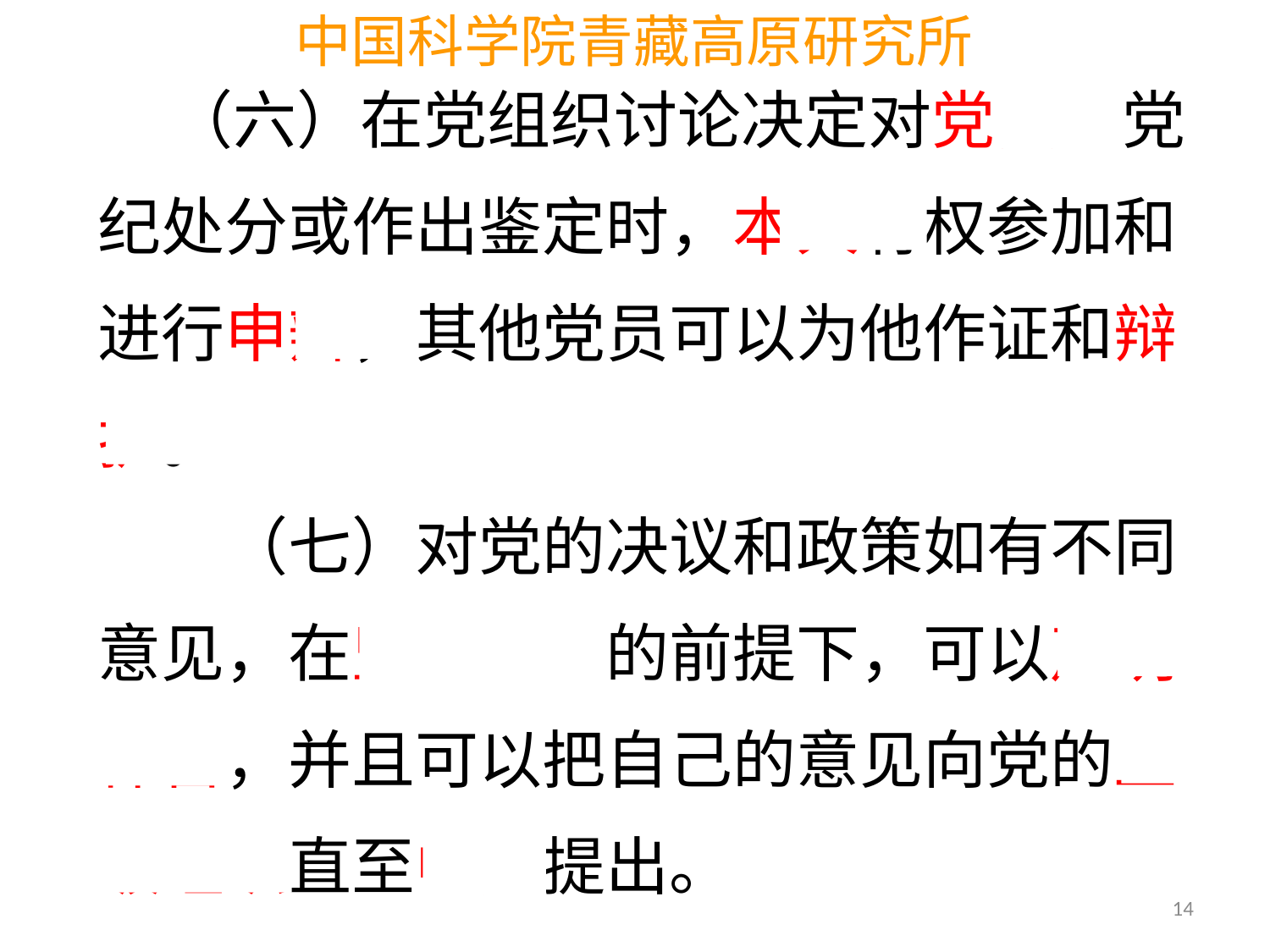

# （六）在党组织讨论决定对党员的党纪处分或作出鉴定时，本人有权参加和进行申辩，其他党员可以为他作证和辩护。 　　（七）对党的决议和政策如有不同意见，在坚决执行的前提下，可以声明保留，并且可以把自己的意见向党的上级组织直至中央提出。

14